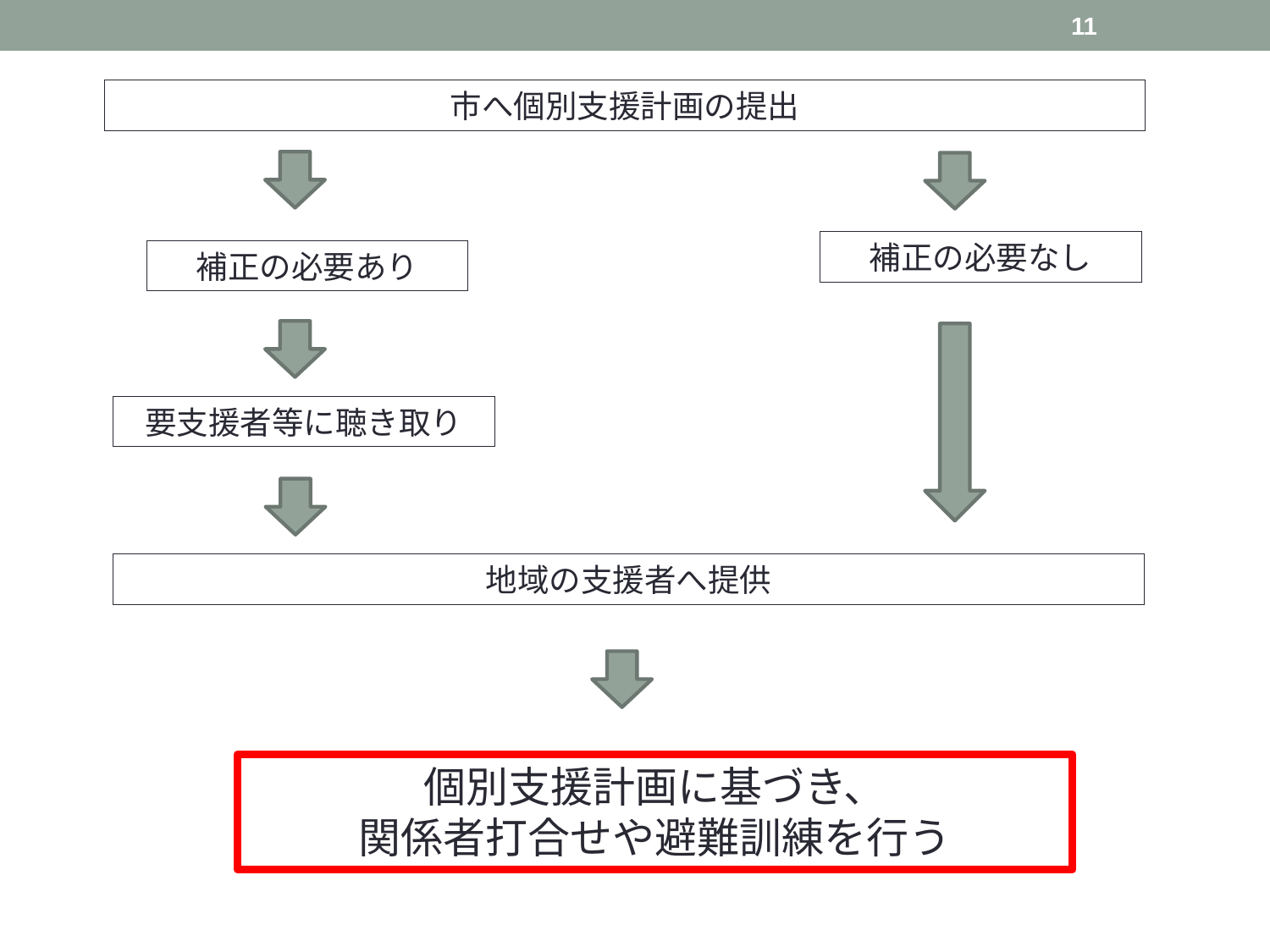

11
市へ個別支援計画の提出

補正の必要なし
補正の必要あり

要支援者等に聴き取り

地域の支援者へ提供

個別支援計画に基づき、
関係者打合せや避難訓練を行う